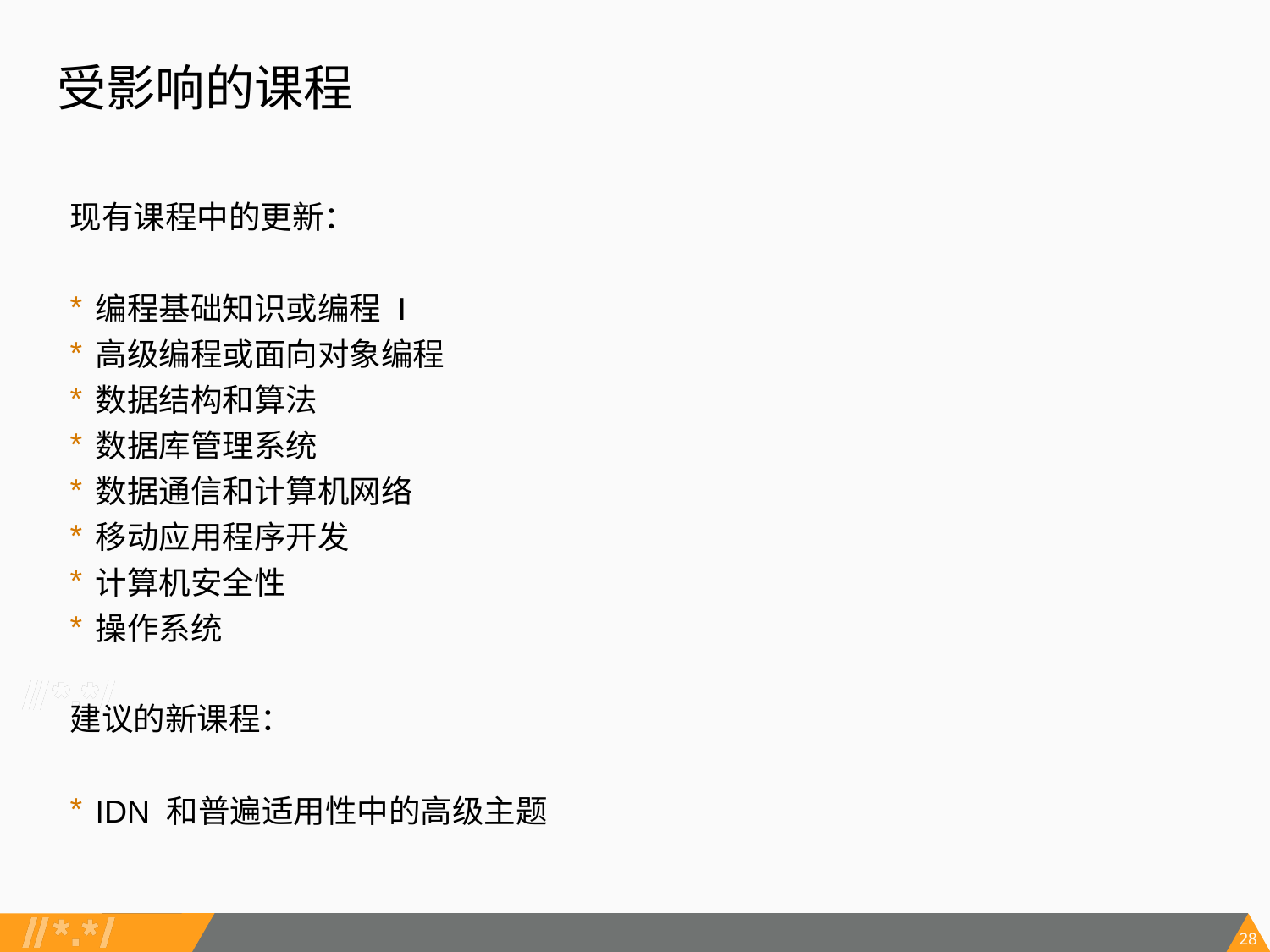

# 受影响的课程
现有课程中的更新：

编程基础知识或编程 I
高级编程或面向对象编程
数据结构和算法
数据库管理系统
数据通信和计算机网络
移动应用程序开发
计算机安全性
操作系统

建议的新课程：

IDN 和普遍适用性中的高级主题